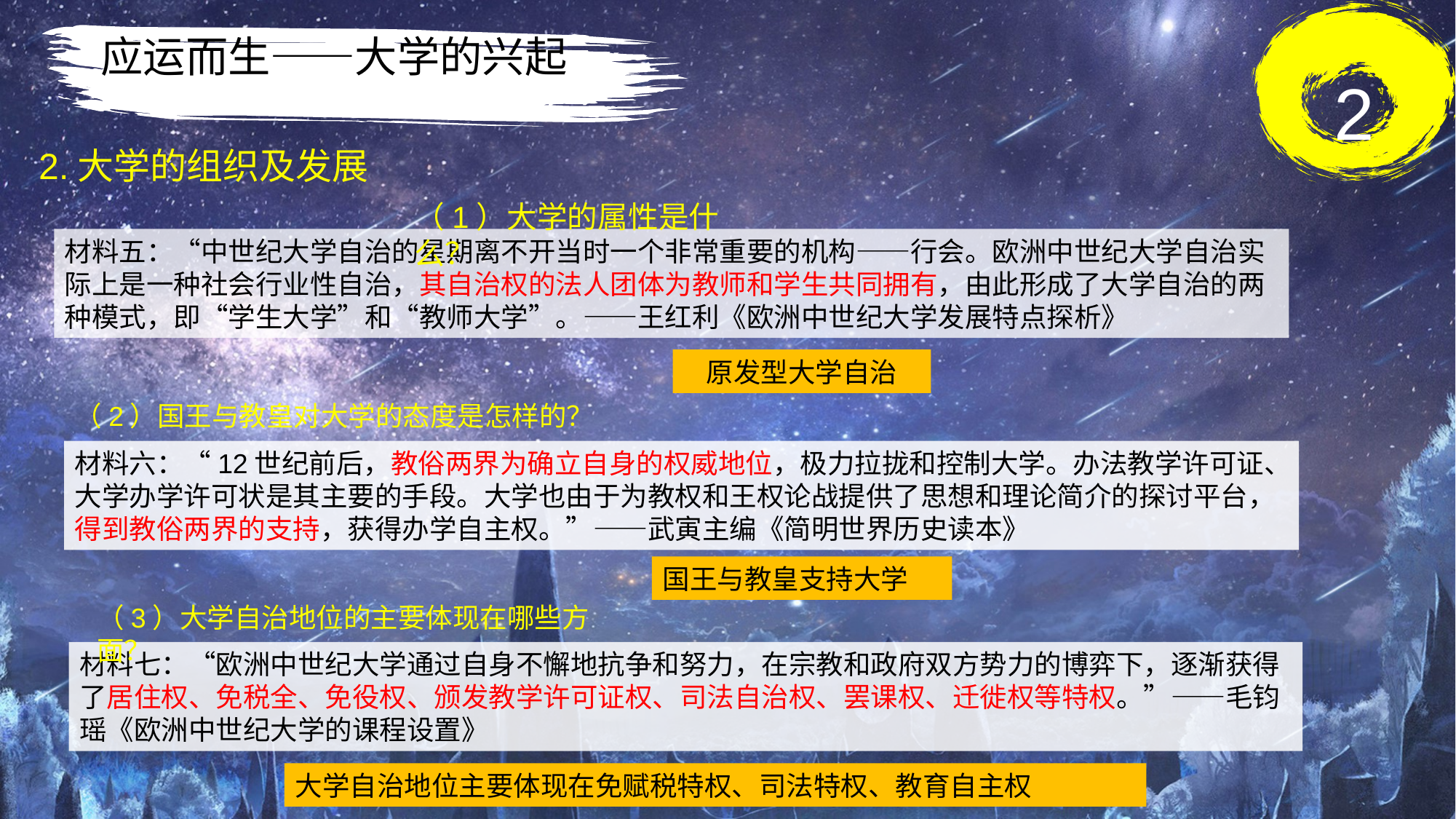

应运而生——大学的兴起
2
2.大学的组织及发展
（1）大学的属性是什么？
材料五：“中世纪大学自治的星期离不开当时一个非常重要的机构——行会。欧洲中世纪大学自治实际上是一种社会行业性自治，其自治权的法人团体为教师和学生共同拥有，由此形成了大学自治的两种模式，即“学生大学”和“教师大学”。——王红利《欧洲中世纪大学发展特点探析》
原发型大学自治
（2）国王与教皇对大学的态度是怎样的？
材料六：“12世纪前后，教俗两界为确立自身的权威地位，极力拉拢和控制大学。办法教学许可证、大学办学许可状是其主要的手段。大学也由于为教权和王权论战提供了思想和理论简介的探讨平台，得到教俗两界的支持，获得办学自主权。”——武寅主编《简明世界历史读本》
国王与教皇支持大学
（3）大学自治地位的主要体现在哪些方面？
材料七：“欧洲中世纪大学通过自身不懈地抗争和努力，在宗教和政府双方势力的博弈下，逐渐获得了居住权、免税全、免役权、颁发教学许可证权、司法自治权、罢课权、迁徙权等特权。”——毛钧瑶《欧洲中世纪大学的课程设置》
大学自治地位主要体现在免赋税特权、司法特权、教育自主权